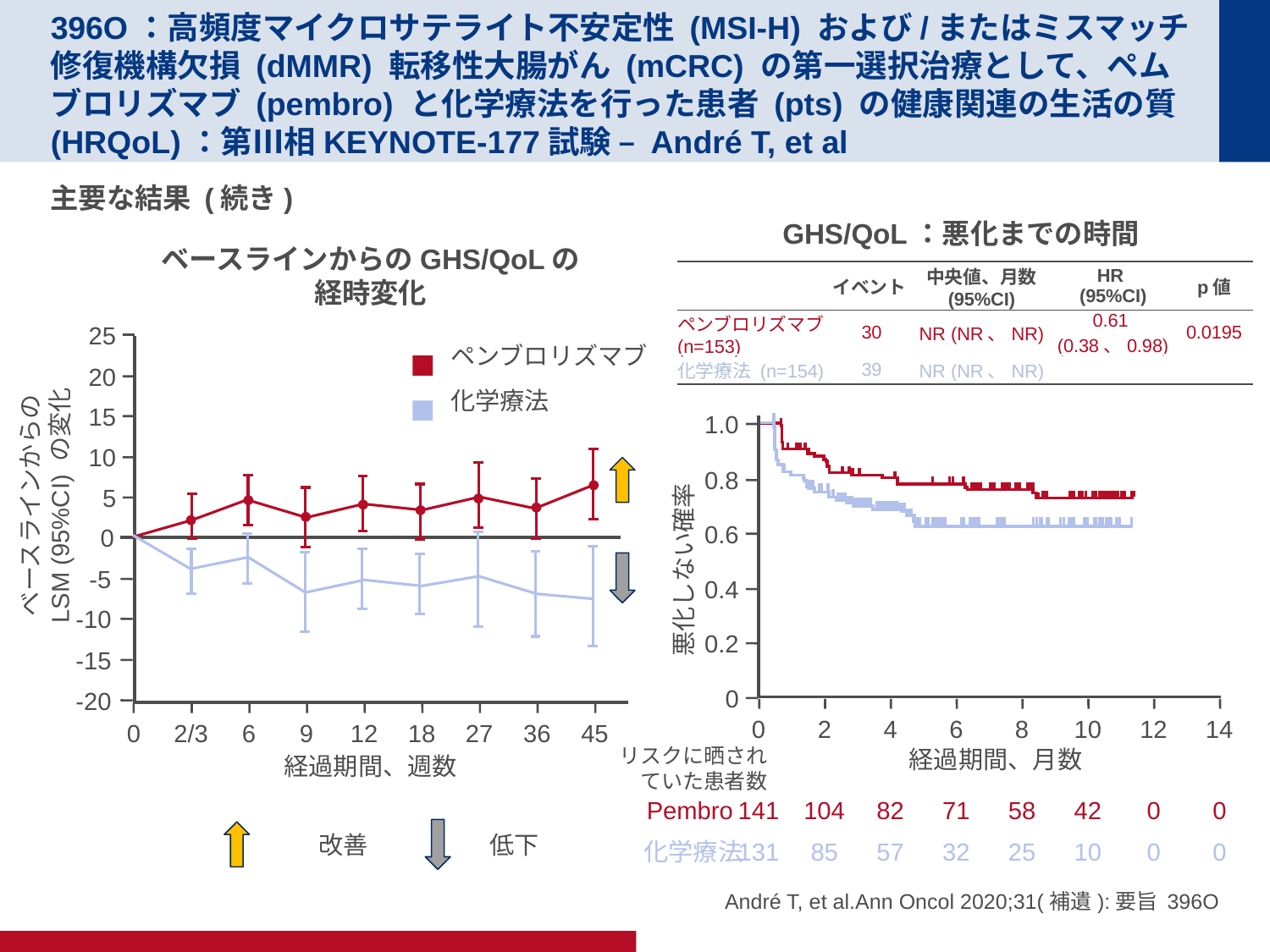

# 396O：高頻度マイクロサテライト不安定性 (MSI-H) および/またはミスマッチ修復機構欠損 (dMMR) 転移性大腸がん (mCRC) の第一選択治療として、ペムブロリズマブ (pembro) と化学療法を行った患者 (pts) の健康関連の生活の質 (HRQoL)：第Ⅲ相KEYNOTE-177試験 – André T, et al
主要な結果 (続き)
GHS/QoL：悪化までの時間
ベースラインからのGHS/QoLの経時変化
|  | イベント | 中央値、月数 (95%CI) | HR (95%CI) | p値 |
| --- | --- | --- | --- | --- |
| ペンブロリズマブ (n=153) | 30 | NR (NR、NR) | 0.61 (0.38、0.98) | 0.0195 |
| 化学療法 (n=154) | 39 | NR (NR、NR) |  |  |
25

20

15

10

5

ペンブロリズマブ
化学療法

ベースラインからの
LSM (95%CI) の変化

0

-5

-10

-15

-20

0
2/3
6
9
12
18
27
36
45
1.0

0.8

0.6

悪化しない確率
0.4

0.2

0

0
2
4
6
8
10
12
14
リスクに晒されていた患者数
経過期間、月数
Pembro
141
104
82
71
58
42
0
0
化学療法
131
85
57
32
25
10
0
0

経過期間、週数

改善
低下
André T, et al.Ann Oncol 2020;31(補遺):要旨 396O